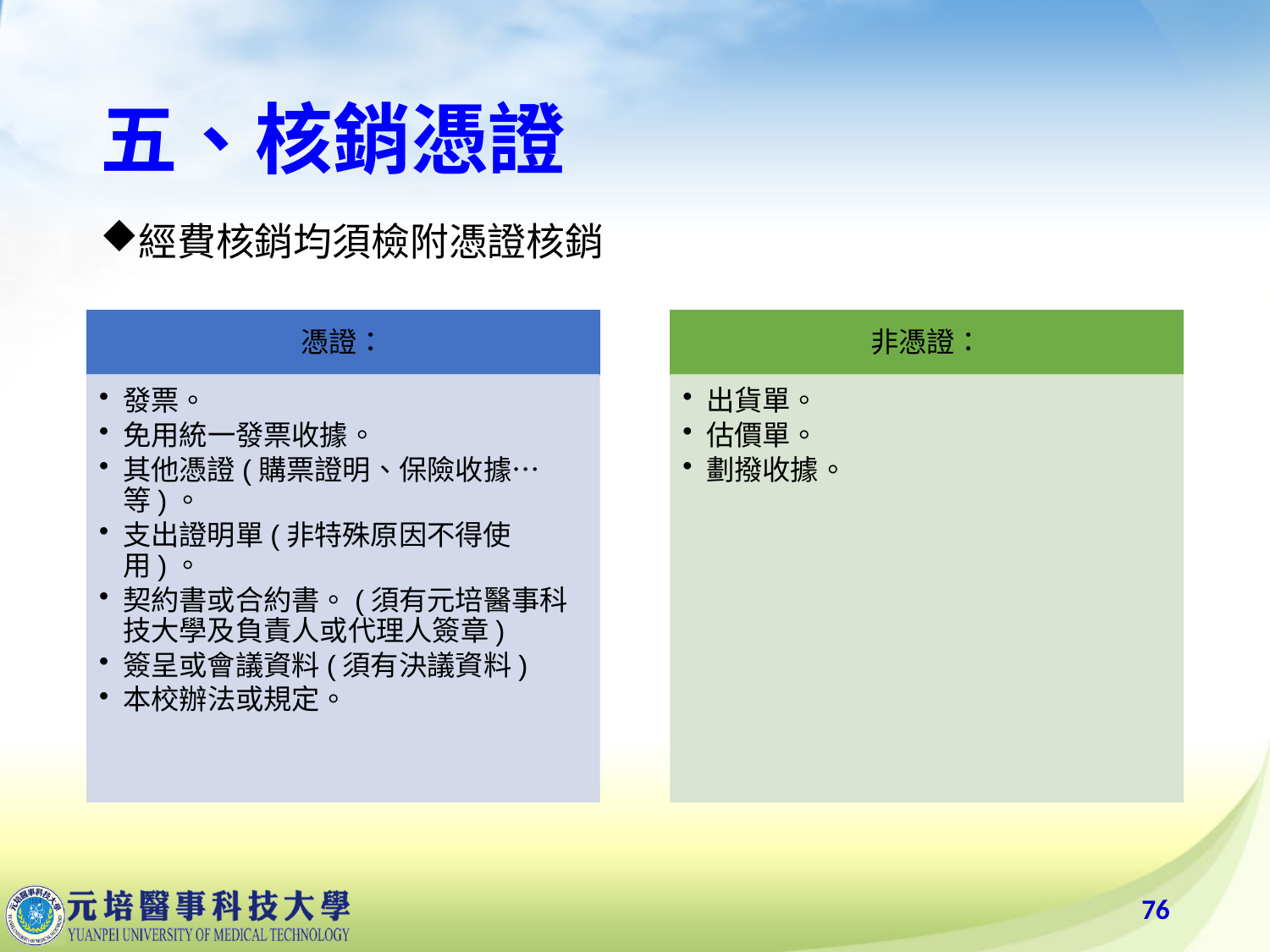

# 五、核銷憑證
經費核銷均須檢附憑證核銷

憑證：
發票。
免用統一發票收據。
其他憑證(購票證明、保險收據…等)。
支出證明單(非特殊原因不得使用)。
契約書或合約書。(須有元培醫事科技大學及負責人或代理人簽章)
簽呈或會議資料(須有決議資料)
本校辦法或規定。
非憑證：
出貨單。
估價單。
劃撥收據。
76